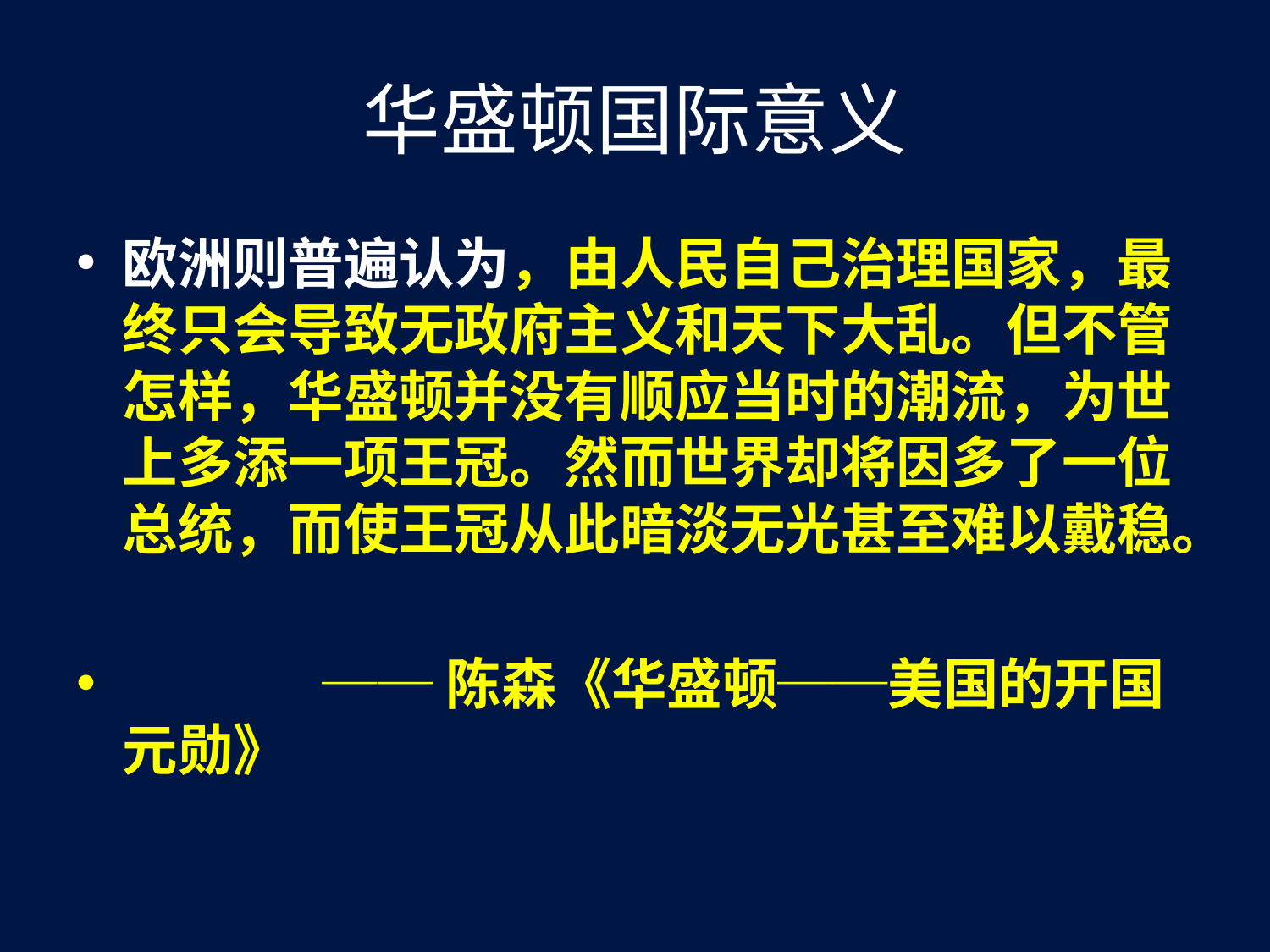

# 华盛顿国际意义
欧洲则普遍认为，由人民自己治理国家，最终只会导致无政府主义和天下大乱。但不管怎样，华盛顿并没有顺应当时的潮流，为世上多添一项王冠。然而世界却将因多了一位总统，而使王冠从此暗淡无光甚至难以戴稳。

                ──陈森《华盛顿──美国的开国元勋》